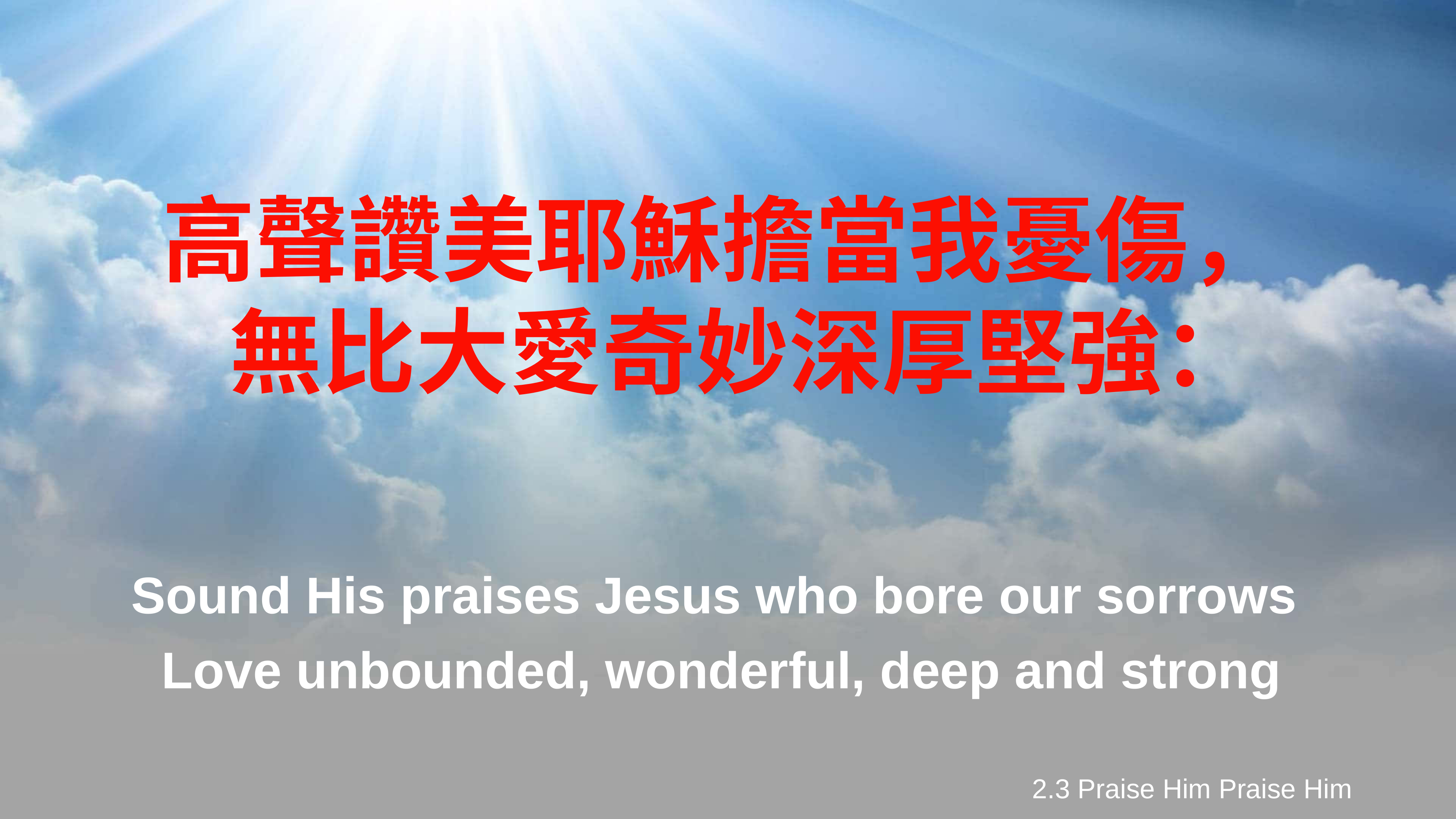

高聲讚美耶穌擔當我憂傷，
無比大愛奇妙深厚堅強：
Sound His praises Jesus who bore our sorrows
Love unbounded, wonderful, deep and strong
2.3 Praise Him Praise Him